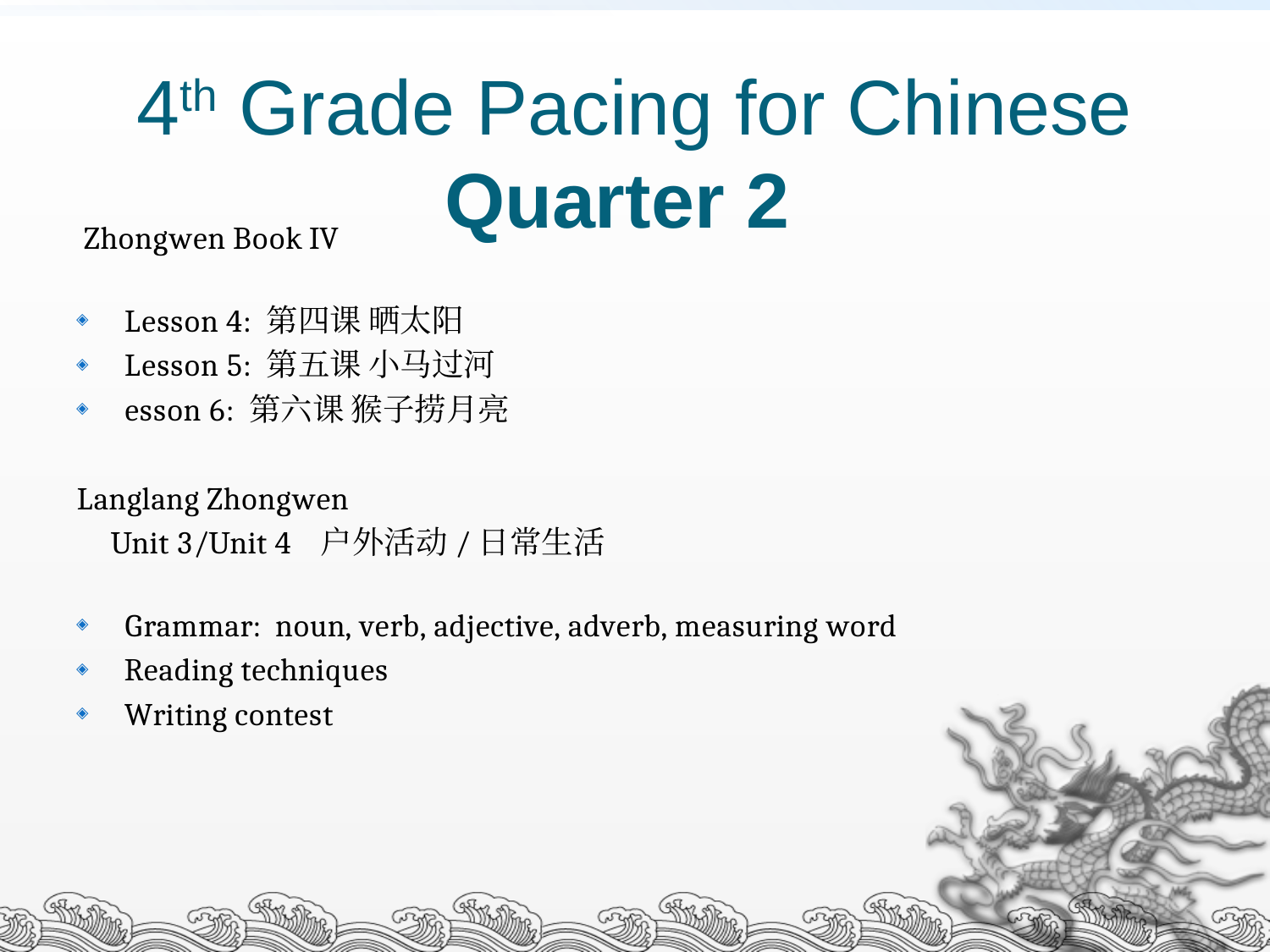

# 4th Grade Pacing for Chinese Quarter 2
Zhongwen Book IV

Lesson 4: 第四课 晒太阳
Lesson 5: 第五课 小马过河
esson 6: 第六课 猴子捞月亮

Langlang Zhongwen
     Unit 3/Unit 4   户外活动/日常生活

Grammar:  noun, verb, adjective, adverb, measuring word
Reading techniques
Writing contest